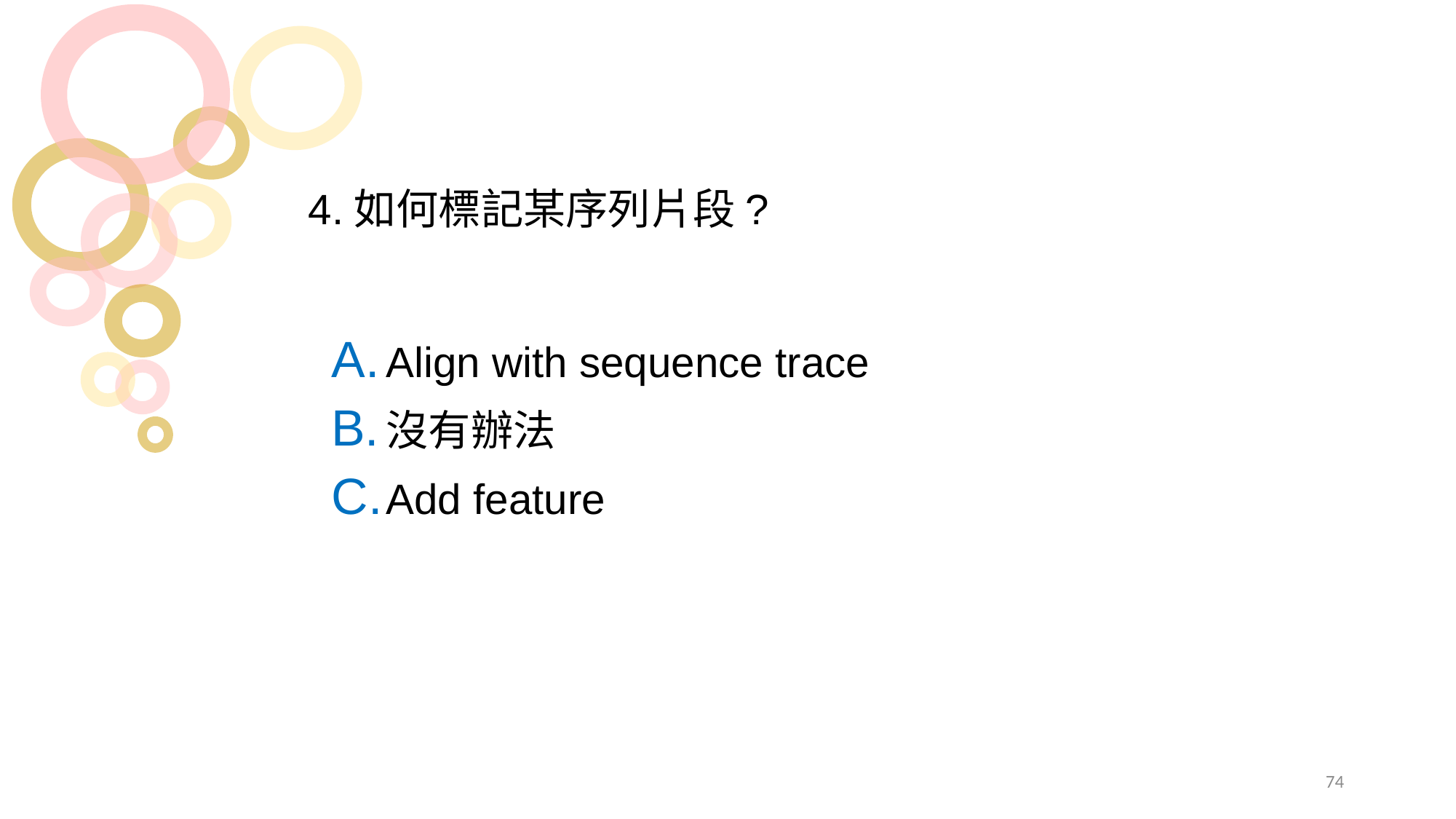

4.如何標記某序列片段?
Align with sequence trace
沒有辦法
Add feature

74